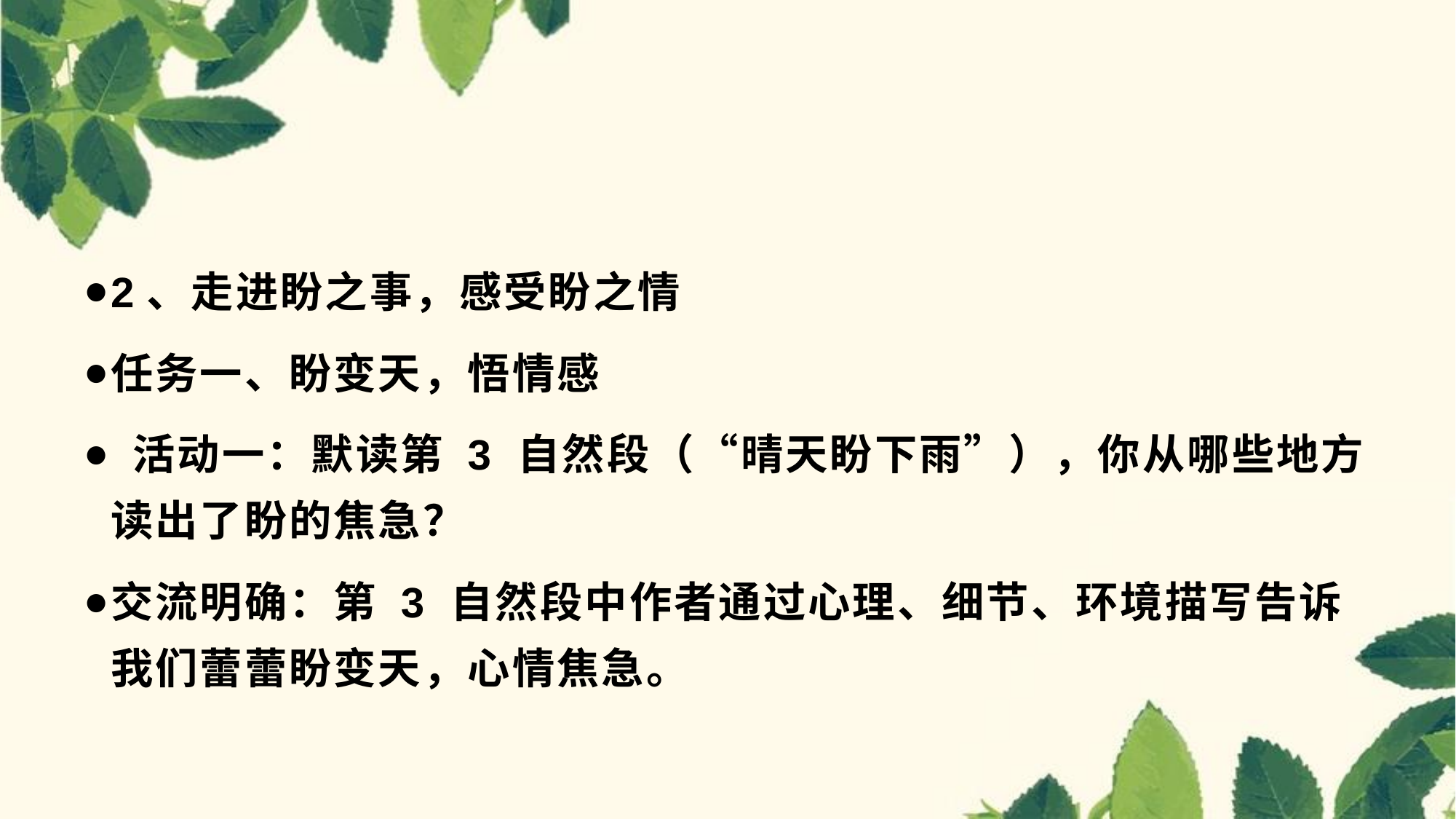

#

2、走进盼之事，感受盼之情
任务一、盼变天，悟情感
 活动一：默读第 3 自然段（“晴天盼下雨”），你从哪些地方读出了盼的焦急？
交流明确：第 3 自然段中作者通过心理、细节、环境描写告诉我们蕾蕾盼变天，心情焦急。